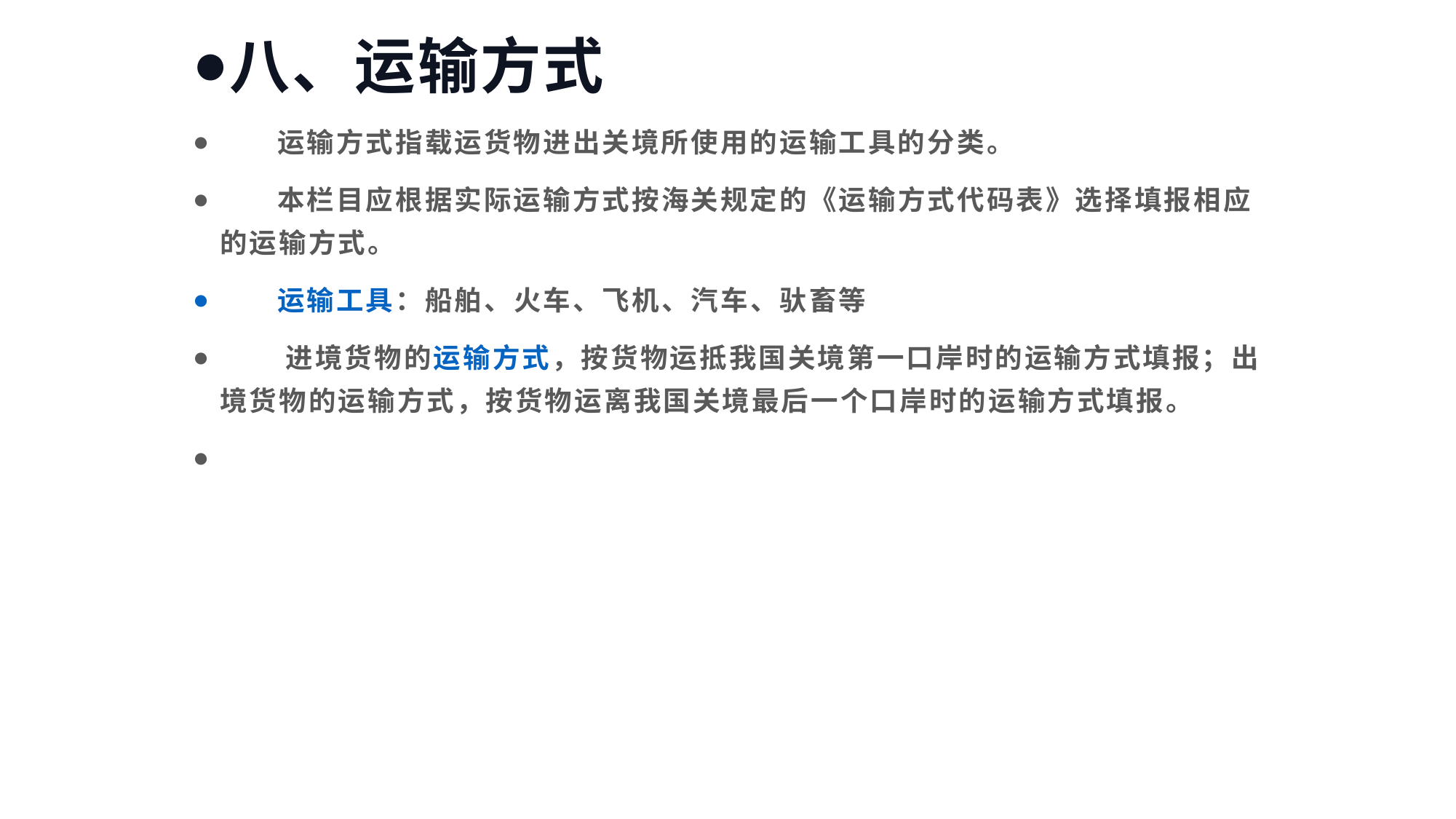

八、运输方式
      运输方式指载运货物进出关境所使用的运输工具的分类。
      本栏目应根据实际运输方式按海关规定的《运输方式代码表》选择填报相应的运输方式。
      运输工具：船舶、火车、飞机、汽车、驮畜等
       进境货物的运输方式，按货物运抵我国关境第一口岸时的运输方式填报；出境货物的运输方式，按货物运离我国关境最后一个口岸时的运输方式填报。